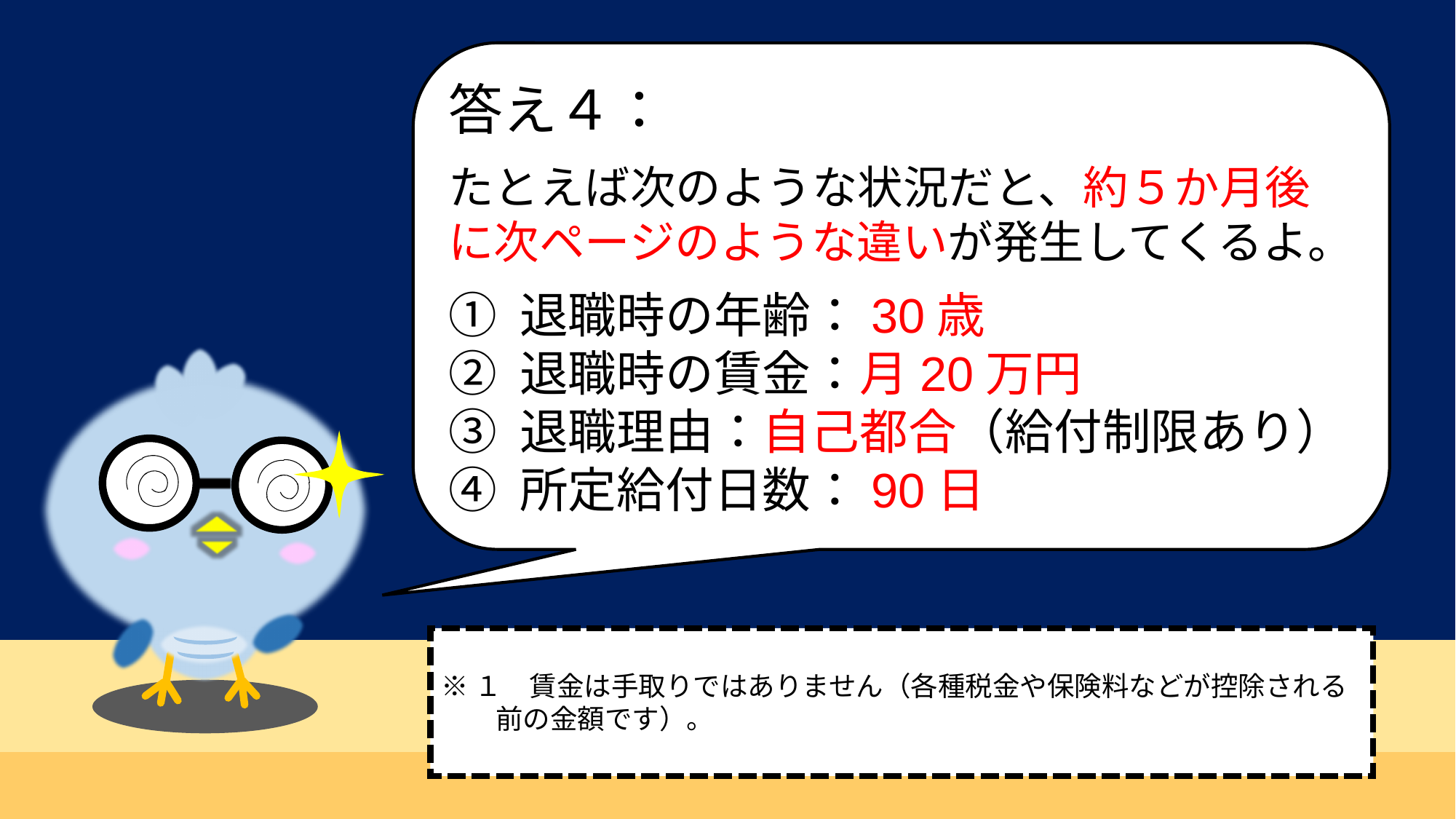

答え４：

たとえば次のような状況だと、約５か月後に次ページのような違いが発生してくるよ。

① 退職時の年齢：30歳
② 退職時の賃金：月20万円
③ 退職理由：自己都合（給付制限あり）
④ 所定給付日数：90日

※１　賃金は手取りではありません（各種税金や保険料などが控除される
　　前の金額です）。